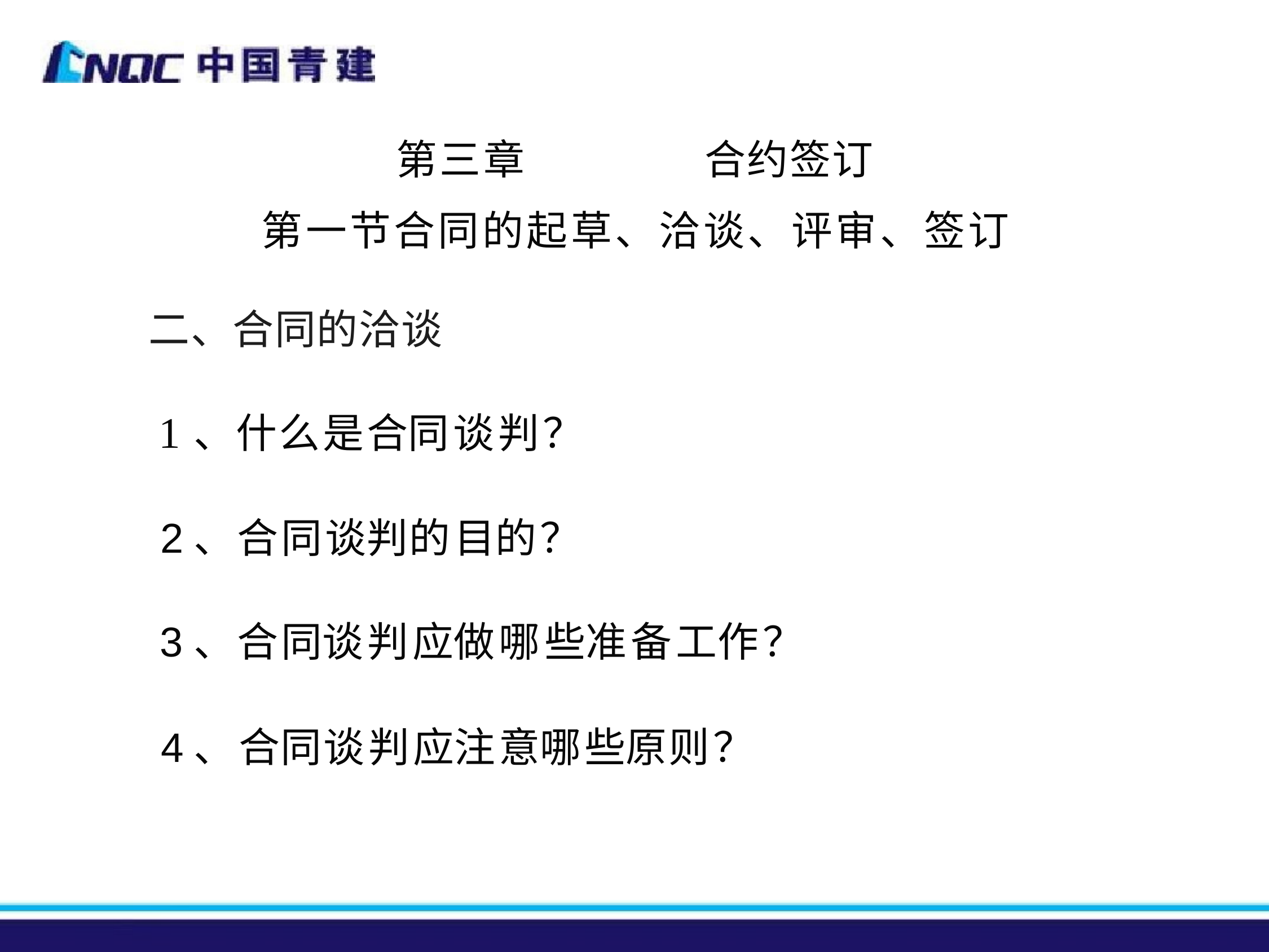

第三章	合约签订
第一节合同的起草、洽谈、评审、签订

二、合同的洽谈

1、什么是合同谈判？

2、合同谈判的目的？

3、合同谈判应做哪些准备工作？

4、合同谈判应注意哪些原则？